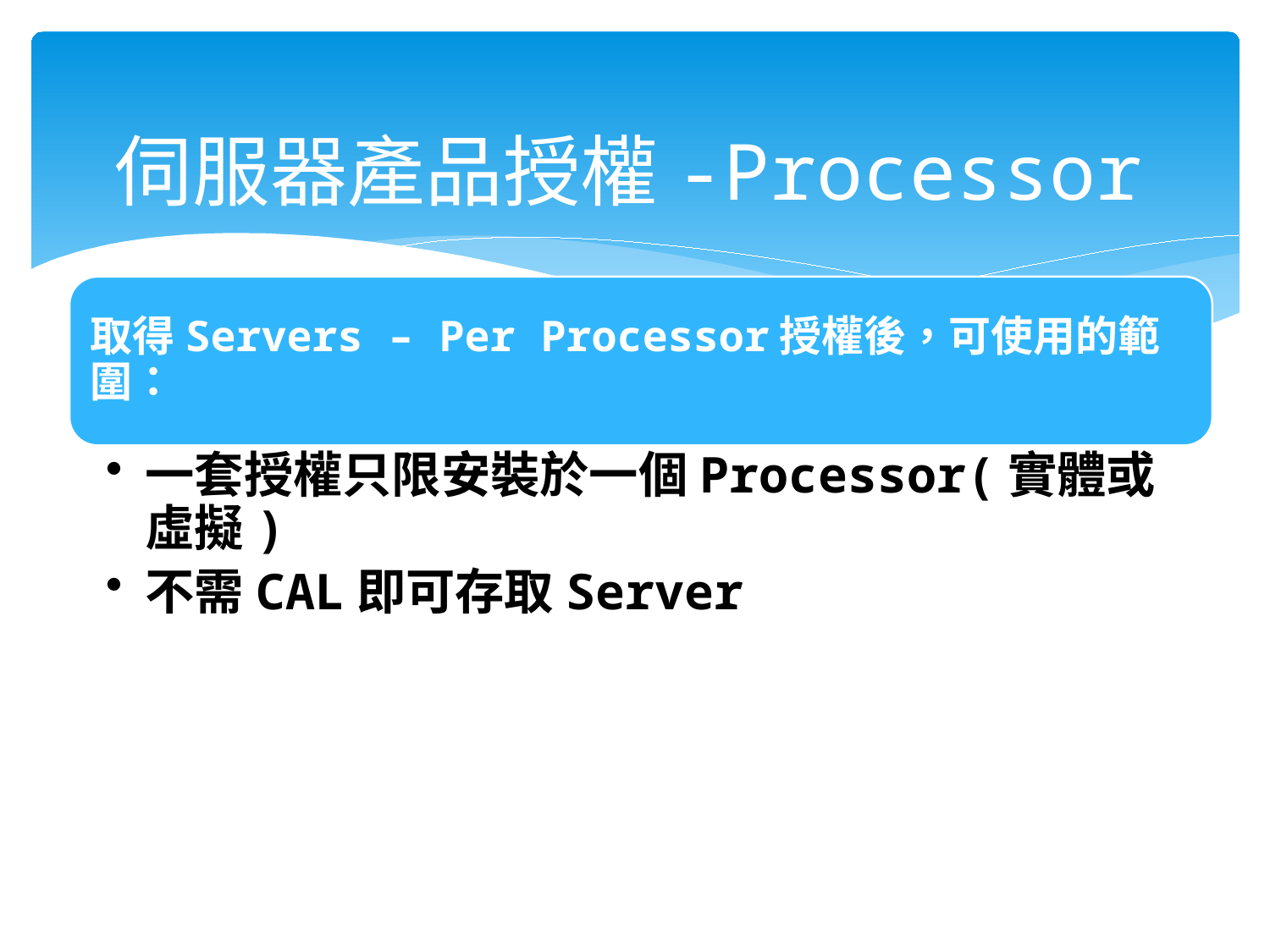

# 伺服器產品授權-Processor
取得Servers – Per Processor授權後，可使用的範圍：
一套授權只限安裝於一個Processor(實體或虛擬)
不需CAL即可存取Server